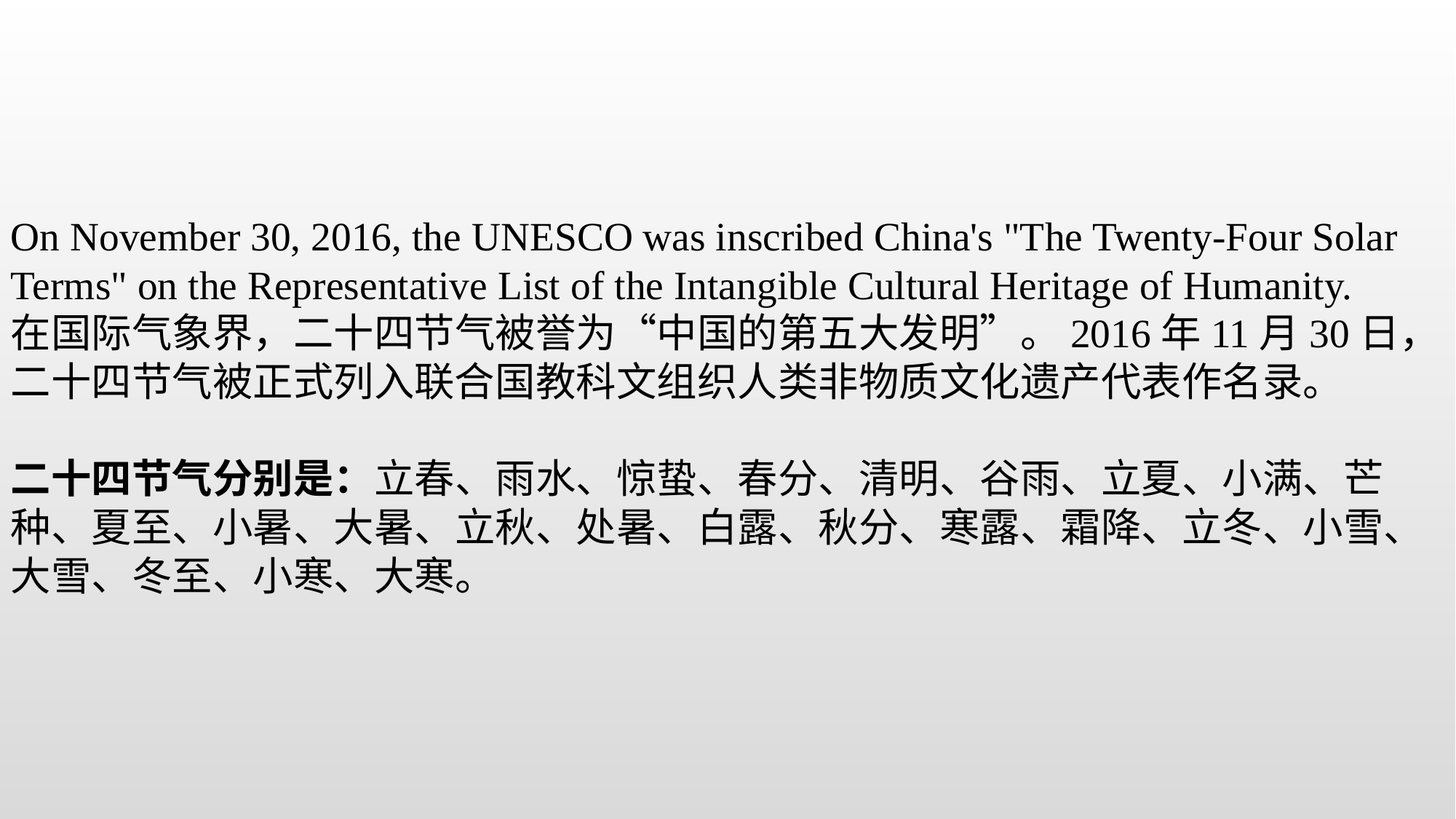

On November 30, 2016, the UNESCO was inscribed China's "The Twenty-Four Solar Terms" on the Representative List of the Intangible Cultural Heritage of Humanity.
在国际气象界，二十四节气被誉为“中国的第五大发明”。2016年11月30日，二十四节气被正式列入联合国教科文组织人类非物质文化遗产代表作名录。

二十四节气分别是：立春、雨水、惊蛰、春分、清明、谷雨、立夏、小满、芒种、夏至、小暑、大暑、立秋、处暑、白露、秋分、寒露、霜降、立冬、小雪、大雪、冬至、小寒、大寒。